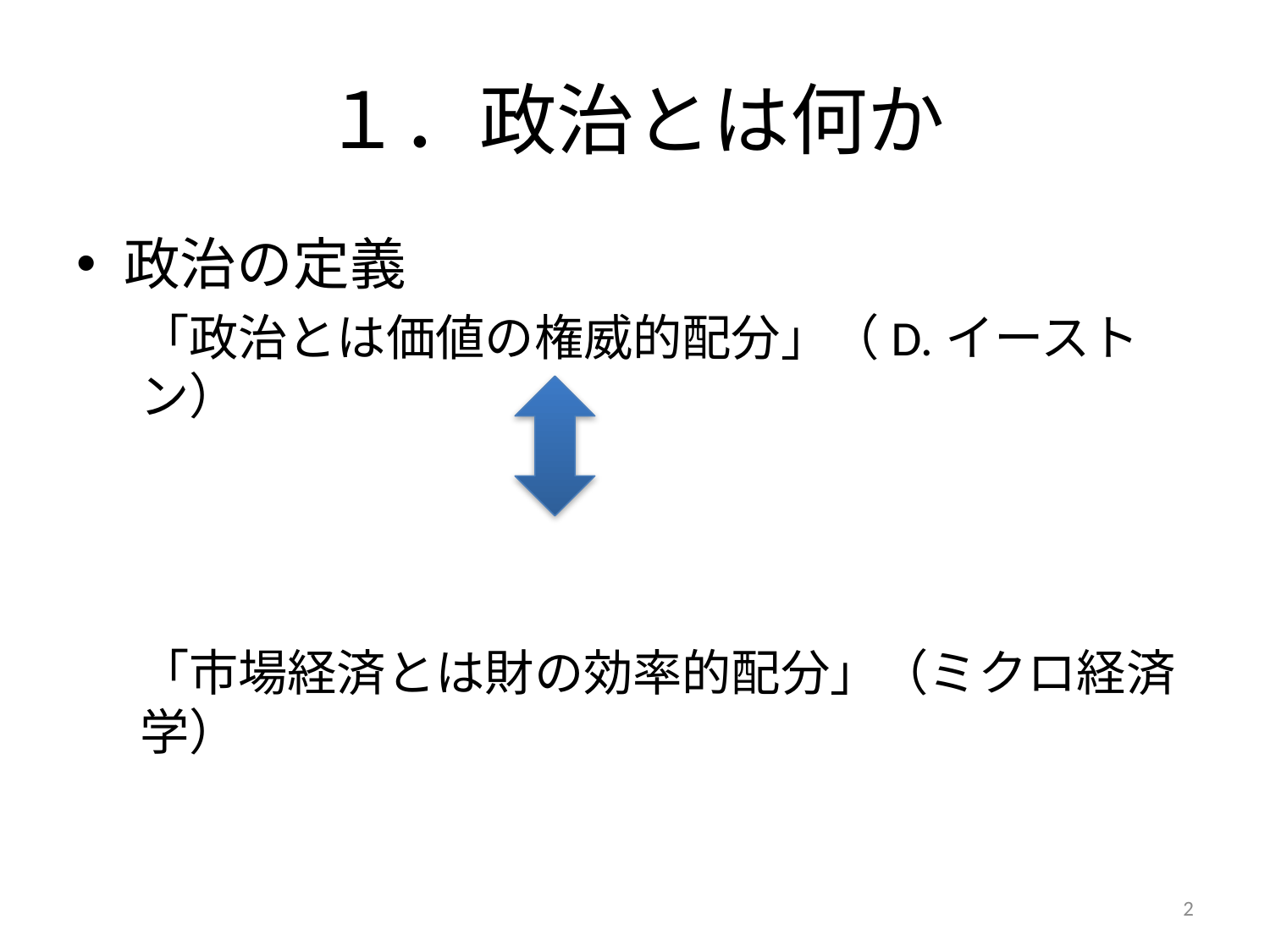

# １．政治とは何か
政治の定義
「政治とは価値の権威的配分」（D.イーストン）

「市場経済とは財の効率的配分」（ミクロ経済学）

2